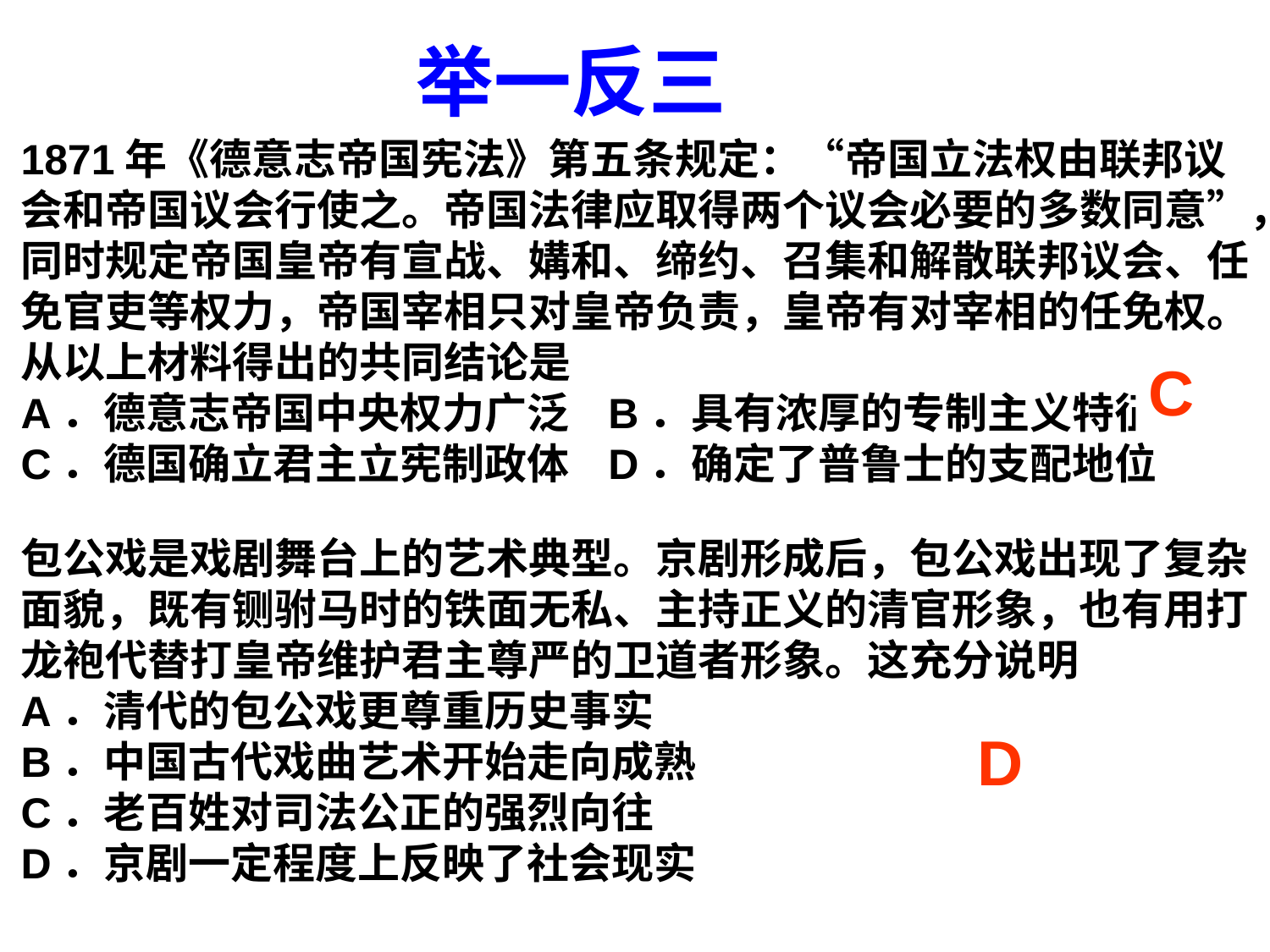

举一反三
1871年《德意志帝国宪法》第五条规定：“帝国立法权由联邦议会和帝国议会行使之。帝国法律应取得两个议会必要的多数同意”，同时规定帝国皇帝有宣战、媾和、缔约、召集和解散联邦议会、任免官吏等权力，帝国宰相只对皇帝负责，皇帝有对宰相的任免权。从以上材料得出的共同结论是
A．德意志帝国中央权力广泛   B．具有浓厚的专制主义特征
C．德国确立君主立宪制政体   D．确定了普鲁士的支配地位
C
包公戏是戏剧舞台上的艺术典型。京剧形成后，包公戏出现了复杂面貌，既有铡驸马时的铁面无私、主持正义的清官形象，也有用打龙袍代替打皇帝维护君主尊严的卫道者形象。这充分说明
A．清代的包公戏更尊重历史事实
B．中国古代戏曲艺术开始走向成熟
C．老百姓对司法公正的强烈向往
D．京剧一定程度上反映了社会现实
D